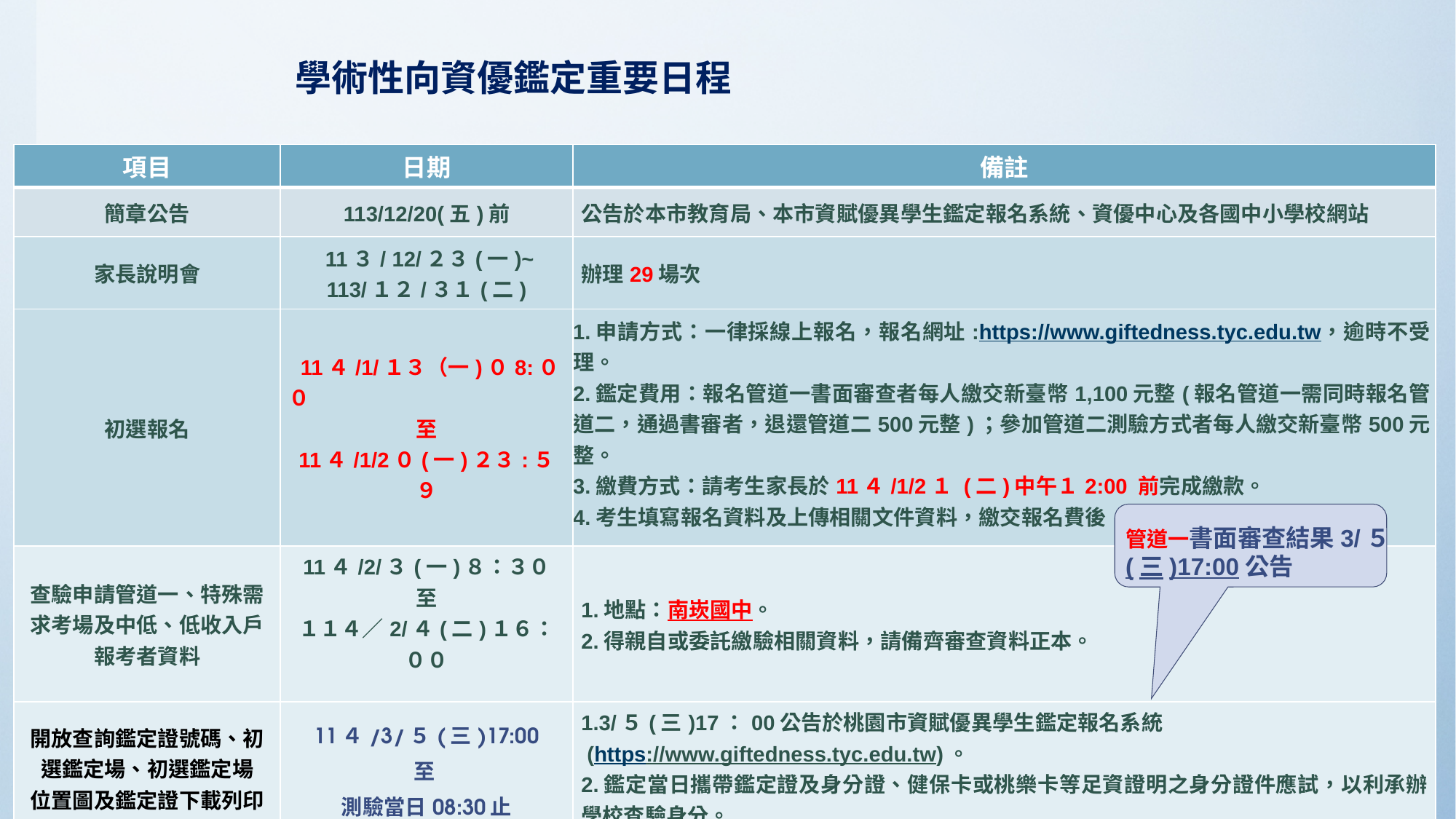

學術性向資優鑑定重要日程
| 項目 | 日期 | 備註 |
| --- | --- | --- |
| 簡章公告 | 113/12/20(五)前 | 公告於本市教育局、本市資賦優異學生鑑定報名系統、資優中心及各國中小學校網站 |
| 家長說明會 | 11３/ 12/２３(一)~ 113/１２/３１(二) | 辦理29場次 |
| 初選報名 | 11４/1/１３（一)０8:００ 至 11４/1/2０(一)２３:５９ | 1.申請方式：一律採線上報名，報名網址:https://www.giftedness.tyc.edu.tw，逾時不受理。 2.鑑定費用：報名管道一書面審查者每人繳交新臺幣1,100元整(報名管道一需同時報名管道二，通過書審者，退還管道二500元整)；參加管道二測驗方式者每人繳交新臺幣500元整。 3.繳費方式：請考生家長於11４/1/2１ (二)中午１2:00 前完成繳款。 4.考生填寫報名資料及上傳相關文件資料，繳交報名費後，始完成報名作業。 |
| 查驗申請管道一、特殊需求考場及中低、低收入戶報考者資料 | 11４/2/３(一)８：３０ 至 １１４／2/４(二)１６：００ | 1.地點：南崁國中。 2.得親自或委託繳驗相關資料，請備齊審查資料正本。 |
| 開放查詢鑑定證號碼、初選鑑定場、初選鑑定場 位置圖及鑑定證下載列印 | 11４/3/５(三)17:00 至 測驗當日08:30止 | 1.3/５(三)17：00公告於桃園市資賦優異學生鑑定報名系統 (https://www.giftedness.tyc.edu.tw)。 2.鑑定當日攜帶鑑定證及身分證、健保卡或桃樂卡等足資證明之身分證件應試，以利承辦學校查驗身分。 |

管道一書面審查結果3/５(三)17:00公告